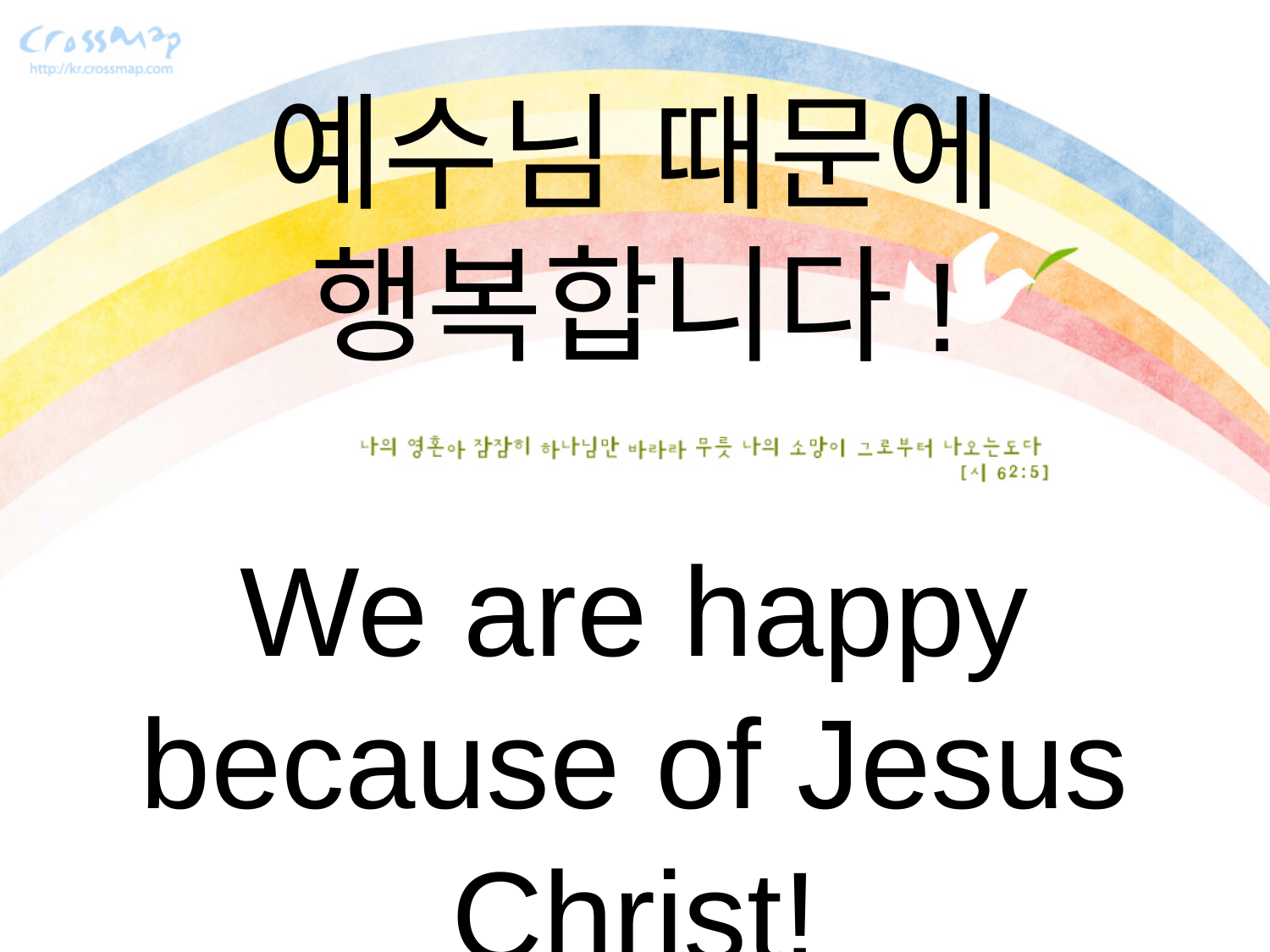

예수님 때문에 행복합니다!

We are happy because of Jesus Christ!